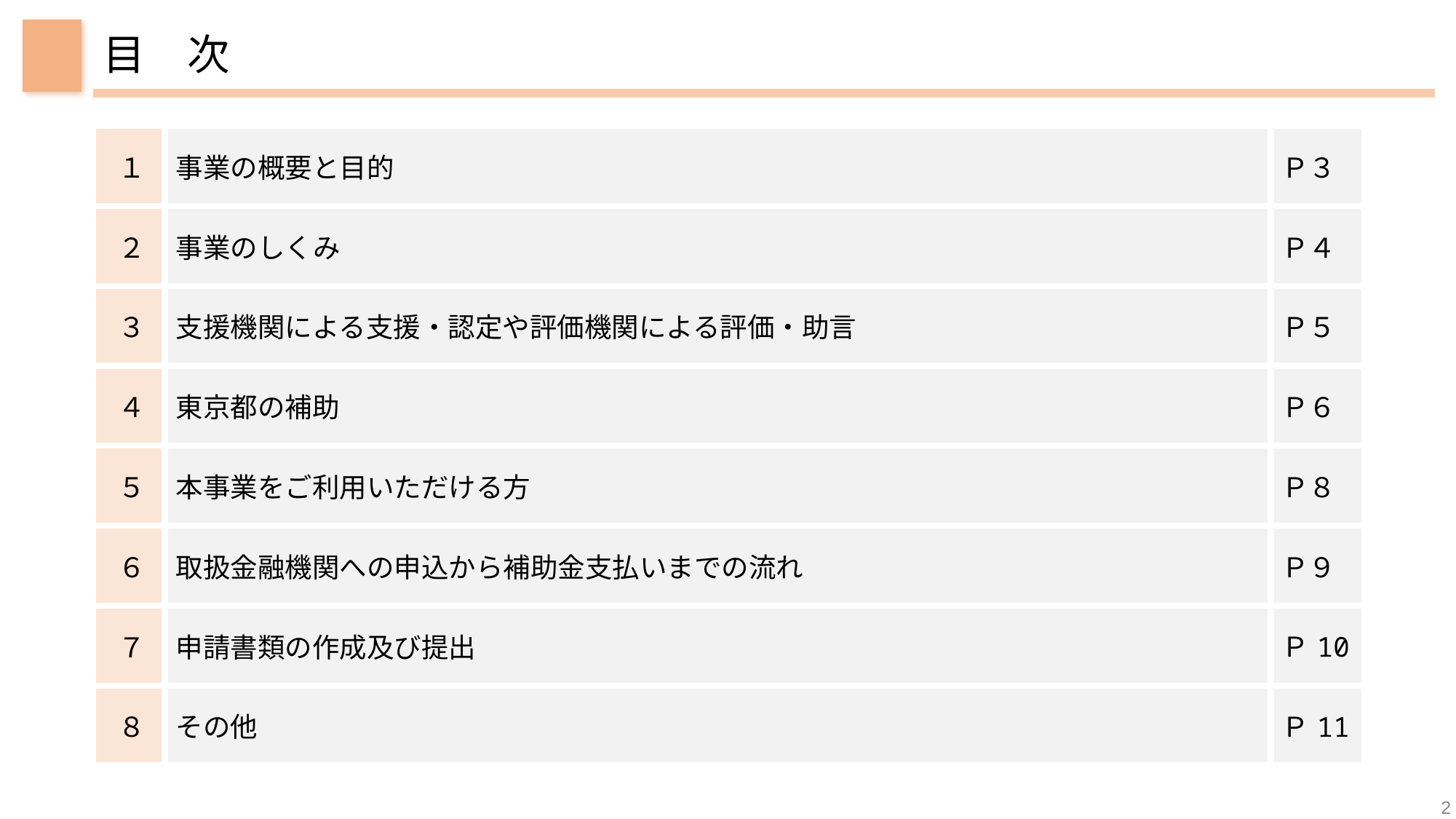

目　次

| １ | 事業の概要と目的 | Ｐ３ |
| --- | --- | --- |
| ２ | 事業のしくみ | Ｐ４ |
| ３ | 支援機関による支援・認定や評価機関による評価・助言 | Ｐ５ |
| ４ | 東京都の補助 | Ｐ６ |
| ５ | 本事業をご利用いただける方 | Ｐ８ |
| ６ | 取扱金融機関への申込から補助金支払いまでの流れ | Ｐ９ |
| ７ | 申請書類の作成及び提出 | Ｐ10 |
| ８ | その他 | Ｐ11 |
2